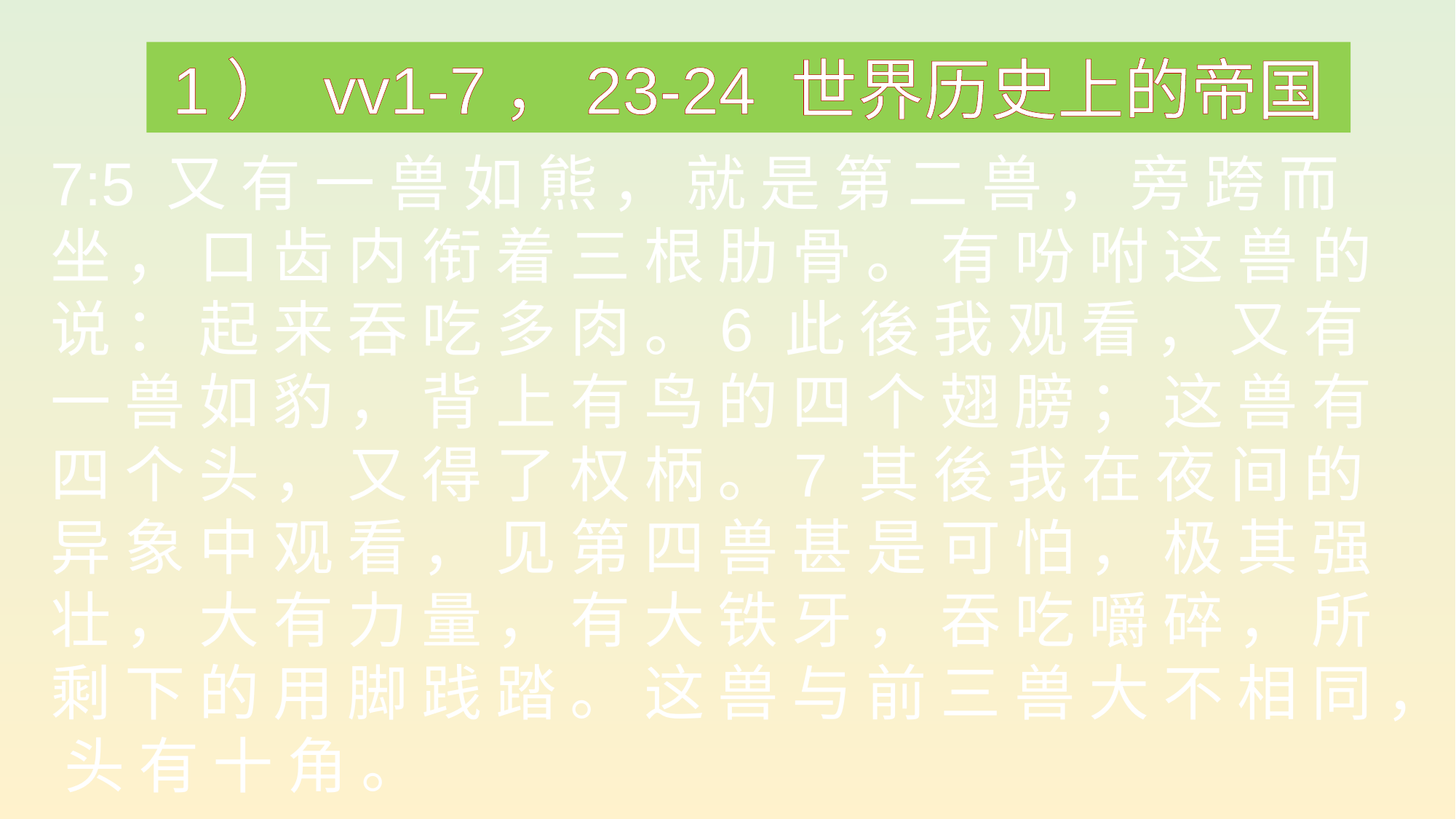

1） vv1-7，23-24 世界历史上的帝国
7:5 又 有 一 兽 如 熊 ， 就 是 第 二 兽 ， 旁 跨 而 坐 ， 口 齿 内 衔 着 三 根 肋 骨 。 有 吩 咐 这 兽 的 说 ： 起 来 吞 吃 多 肉 。6 此 後 我 观 看 ， 又 有 一 兽 如 豹 ， 背 上 有 鸟 的 四 个 翅 膀 ； 这 兽 有 四 个 头 ， 又 得 了 权 柄 。7 其 後 我 在 夜 间 的 异 象 中 观 看 ， 见 第 四 兽 甚 是 可 怕 ， 极 其 强 壮 ， 大 有 力 量 ， 有 大 铁 牙 ， 吞 吃 嚼 碎 ， 所 剩 下 的 用 脚 践 踏 。 这 兽 与 前 三 兽 大 不 相 同 ， 头 有 十 角 。